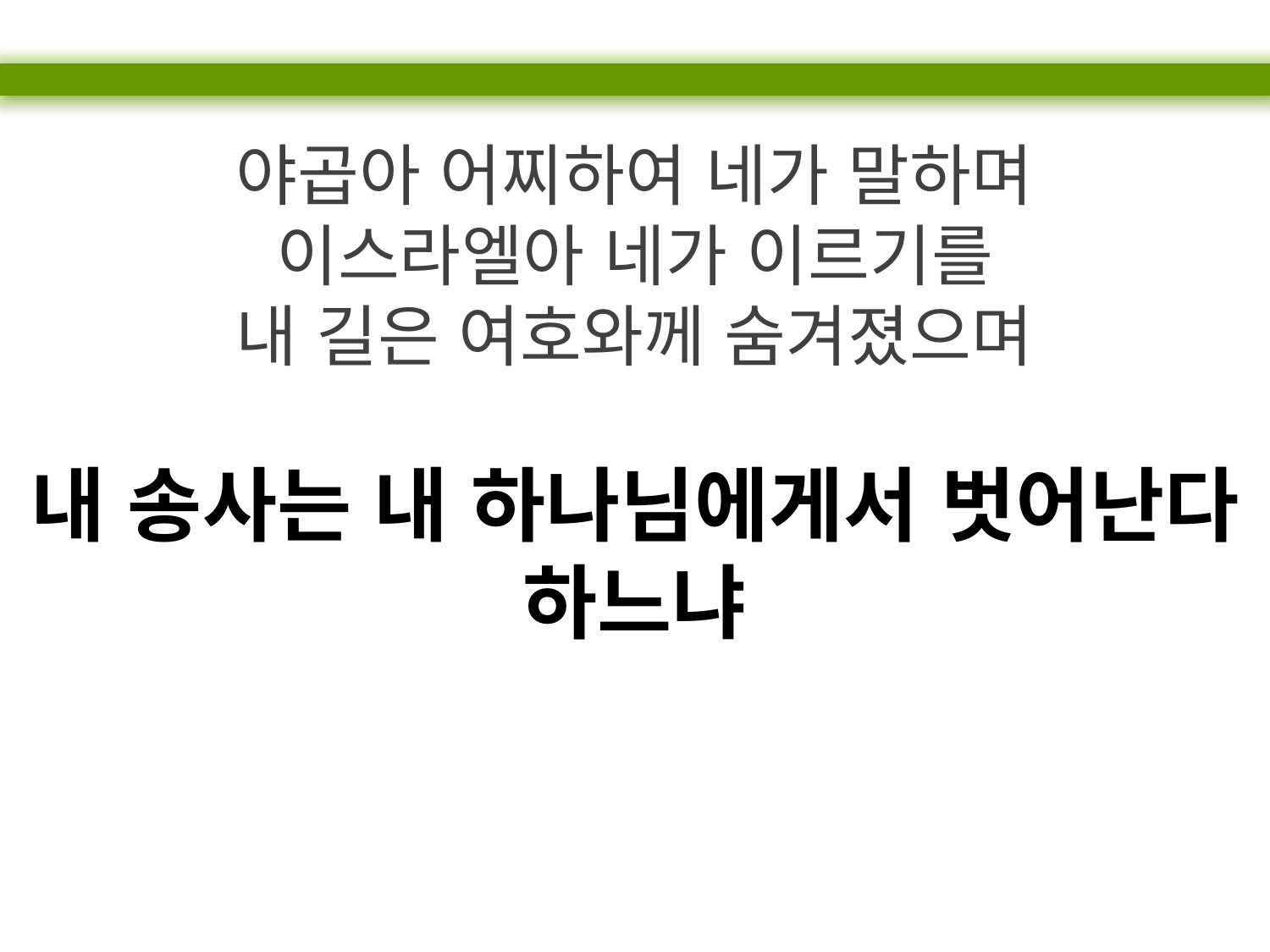

야곱아 어찌하여 네가 말하며
이스라엘아 네가 이르기를
내 길은 여호와께 숨겨졌으며
내 송사는 내 하나님에게서 벗어난다 하느냐